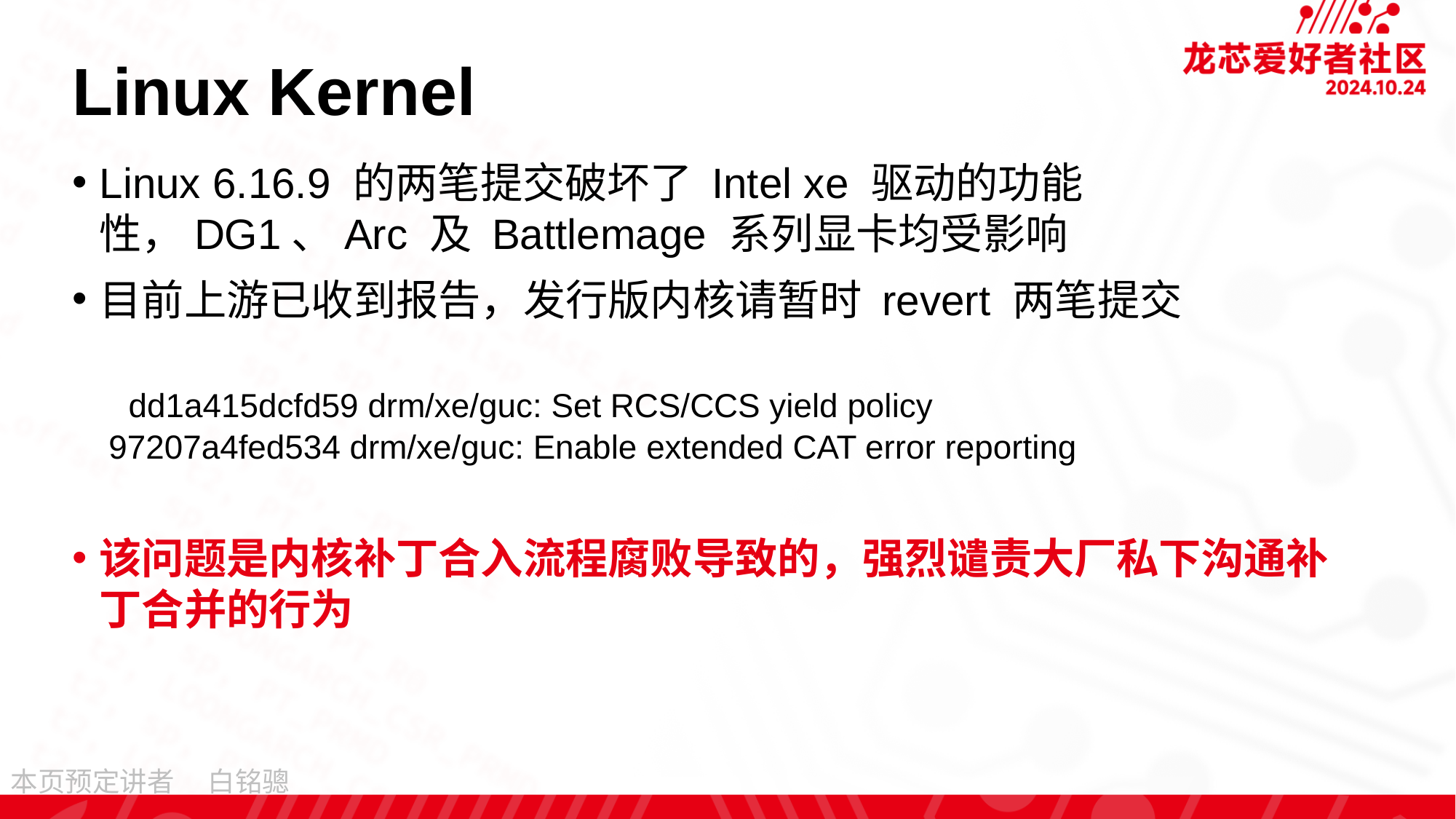

# Linux Kernel
Linux 6.16.9 的两笔提交破坏了 Intel xe 驱动的功能性，DG1、Arc 及 Battlemage 系列显卡均受影响
目前上游已收到报告，发行版内核请暂时 revert 两笔提交
  dd1a415dcfd59 drm/xe/guc: Set RCS/CCS yield policy
 97207a4fed534 drm/xe/guc: Enable extended CAT error reporting
该问题是内核补丁合入流程腐败导致的，强烈谴责大厂私下沟通补丁合并的行为
白铭骢